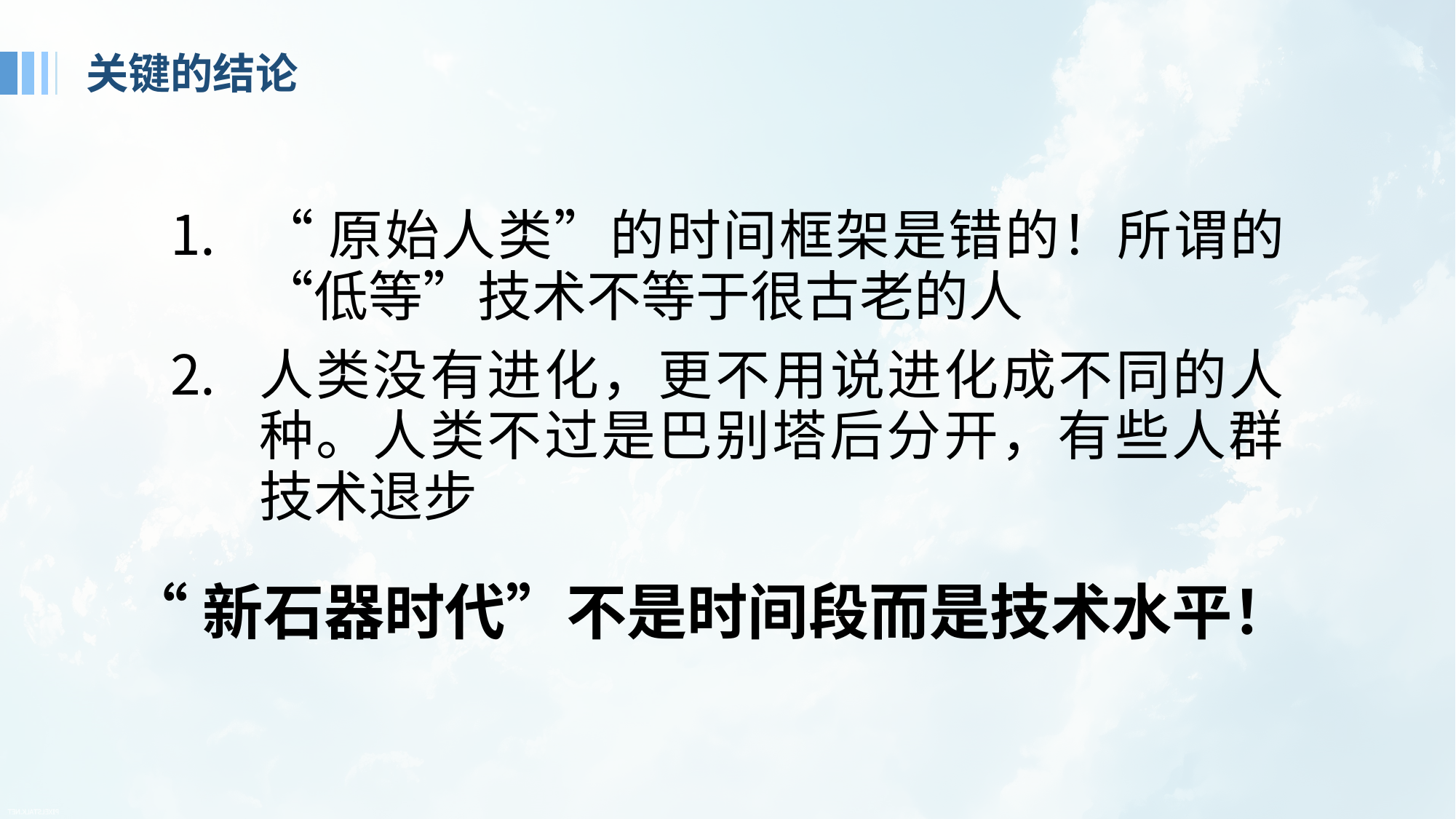

# 关键的结论
“原始人类”的时间框架是错的！所谓的“低等”技术不等于很古老的人
人类没有进化，更不用说进化成不同的人种。人类不过是巴别塔后分开，有些人群技术退步
“新石器时代”不是时间段而是技术水平！